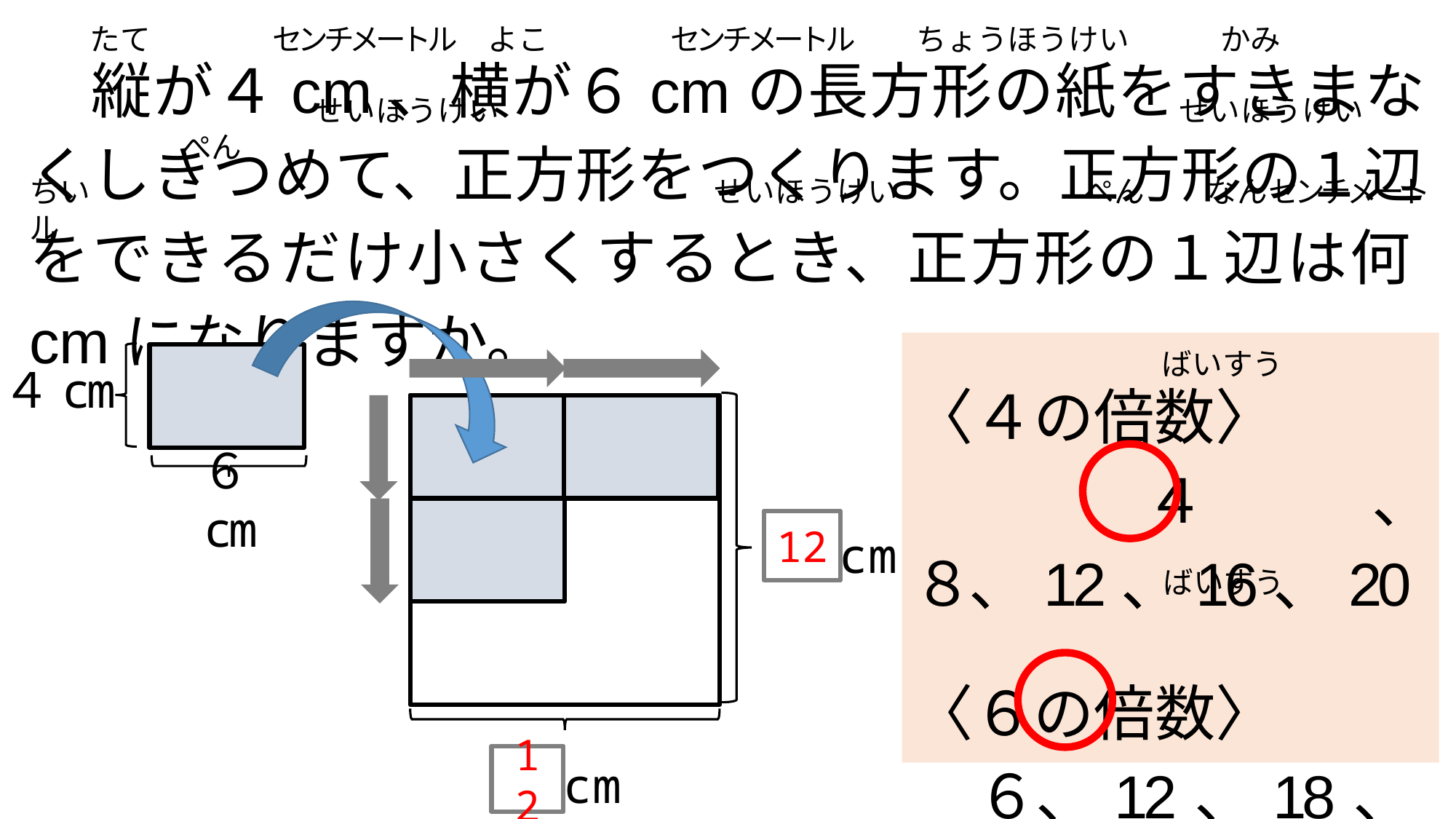

縦が４cm、横が６cmの長方形の紙をすきまなくしきつめて、正方形をつくります。正方形の１辺をできるだけ小さくするとき、正方形の１辺は何cmになりますか。
　　たて　　　　センチメートル　よこ　　　　センチメートル　　ちょうほうけい　　　かみ
　　 　　　　　　　せいほうけい　　　　　　　　　　　　　　　　　　　　　　せいほうけい　　　　　　　ぺん
ちい　　 　　　　　　　　　　　　　　　　　　せいほうけい　　　　　　ぺん　　なんセンチメートル

〈４の倍数〉
　４、８、12、16、20

〈６の倍数〉
　６、12、18、24、30

　　　　　　　　 ばいすう
４cm

６cm

12
　cm
　　　　　　　　 ばいすう

12
　cm